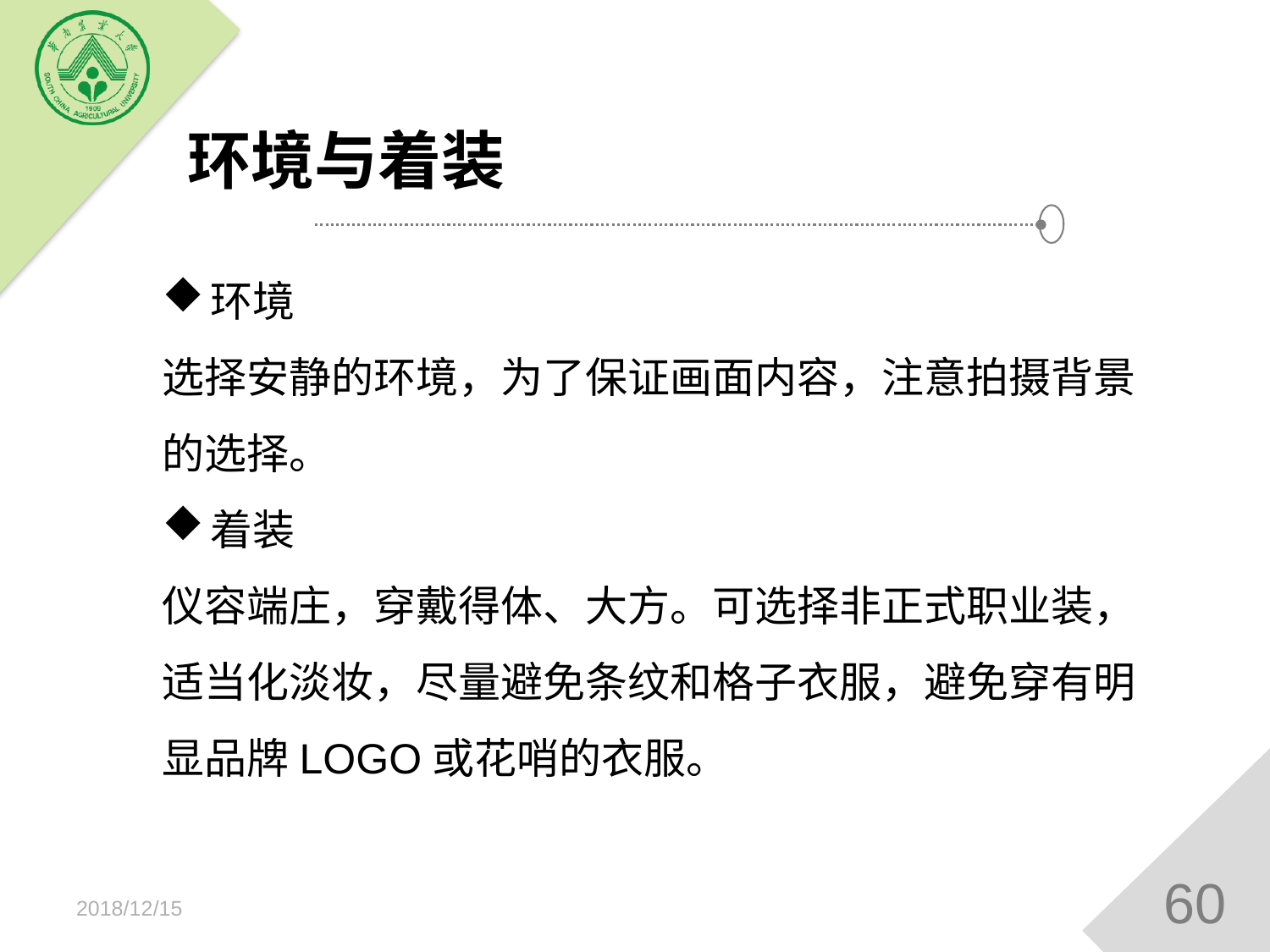

# 环境与着装
环境
选择安静的环境，为了保证画面内容，注意拍摄背景的选择。
着装
仪容端庄，穿戴得体、大方。可选择非正式职业装，适当化淡妆，尽量避免条纹和格子衣服，避免穿有明显品牌LOGO或花哨的衣服。
60
2018/12/15